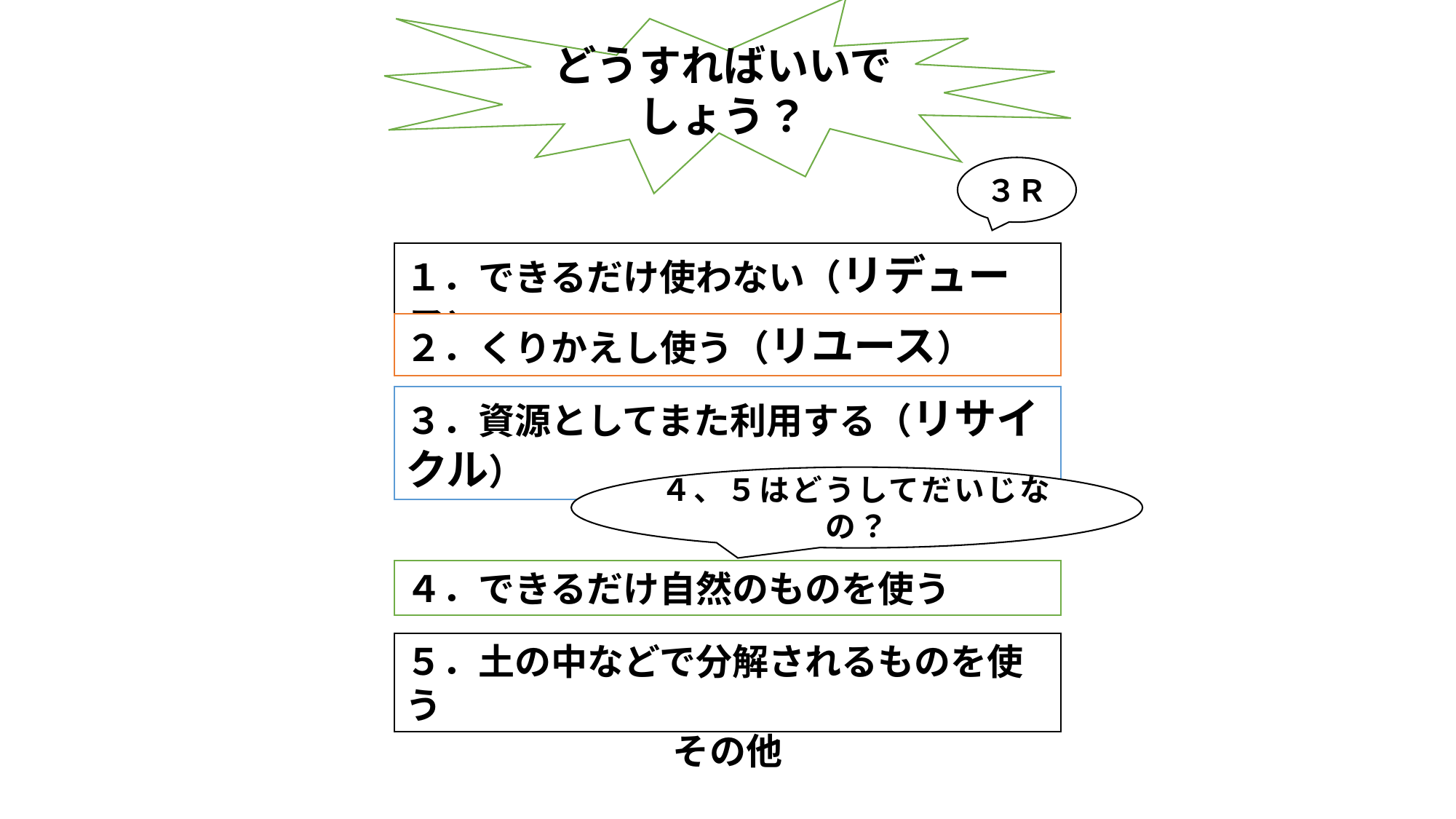

どうすればいいでしょう？
３Ｒ
１．できるだけ使わない（リデュース）
２．くりかえし使う（リユース）
３．資源としてまた利用する（リサイクル）
４、５はどうしてだいじなの？
４．できるだけ自然のものを使う
５．土の中などで分解されるものを使う
その他